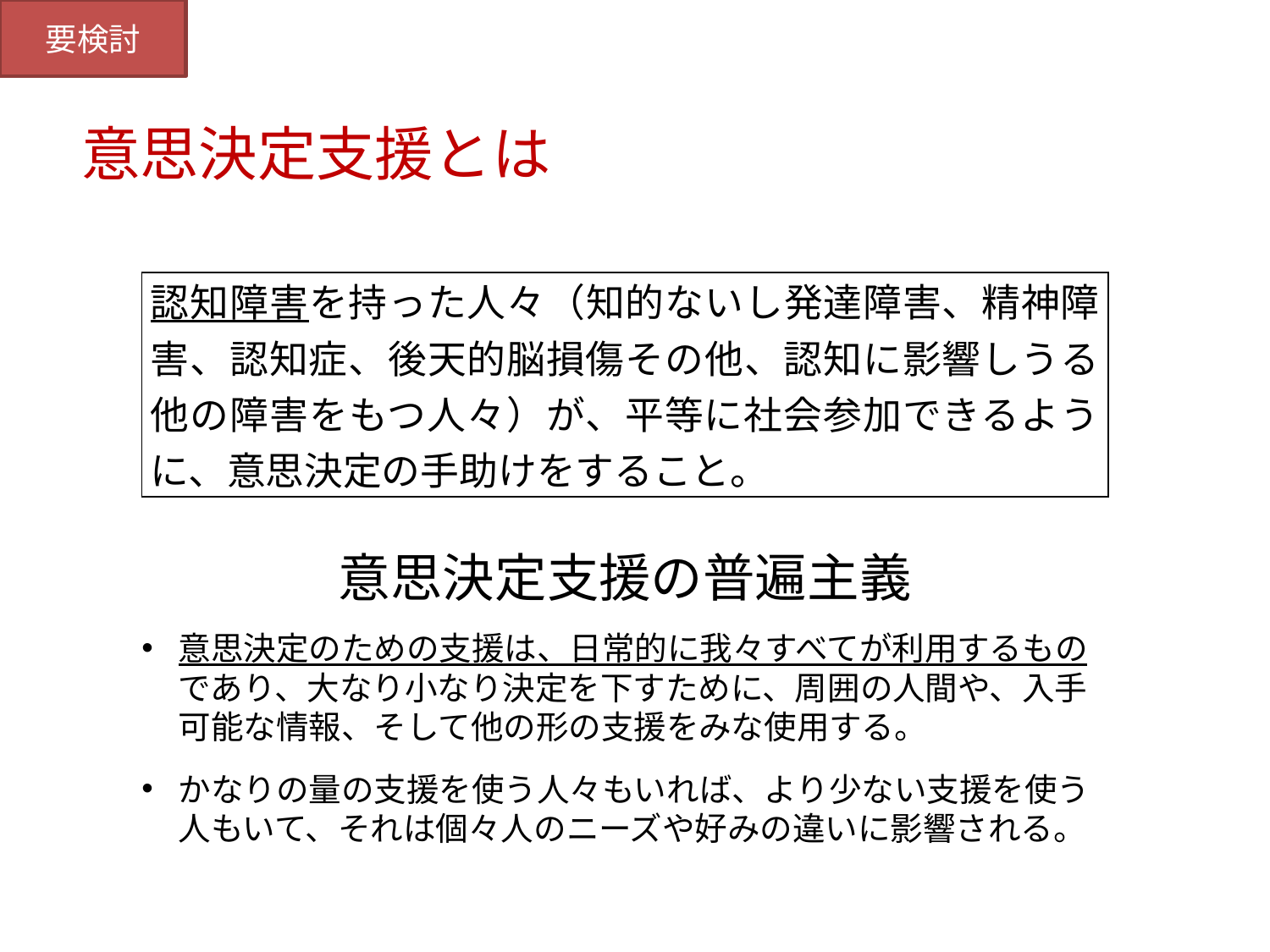

要検討
意思決定支援とは
| 認知障害を持った人々（知的ないし発達障害、精神障害、認知症、後天的脳損傷その他、認知に影響しうる他の障害をもつ人々）が、平等に社会参加できるように、意思決定の手助けをすること。 |
| --- |
# 意思決定支援の普遍主義
意思決定のための支援は、日常的に我々すべてが利用するものであり、大なり小なり決定を下すために、周囲の人間や、入手可能な情報、そして他の形の支援をみな使用する。

かなりの量の支援を使う人々もいれば、より少ない支援を使う人もいて、それは個々人のニーズや好みの違いに影響される。